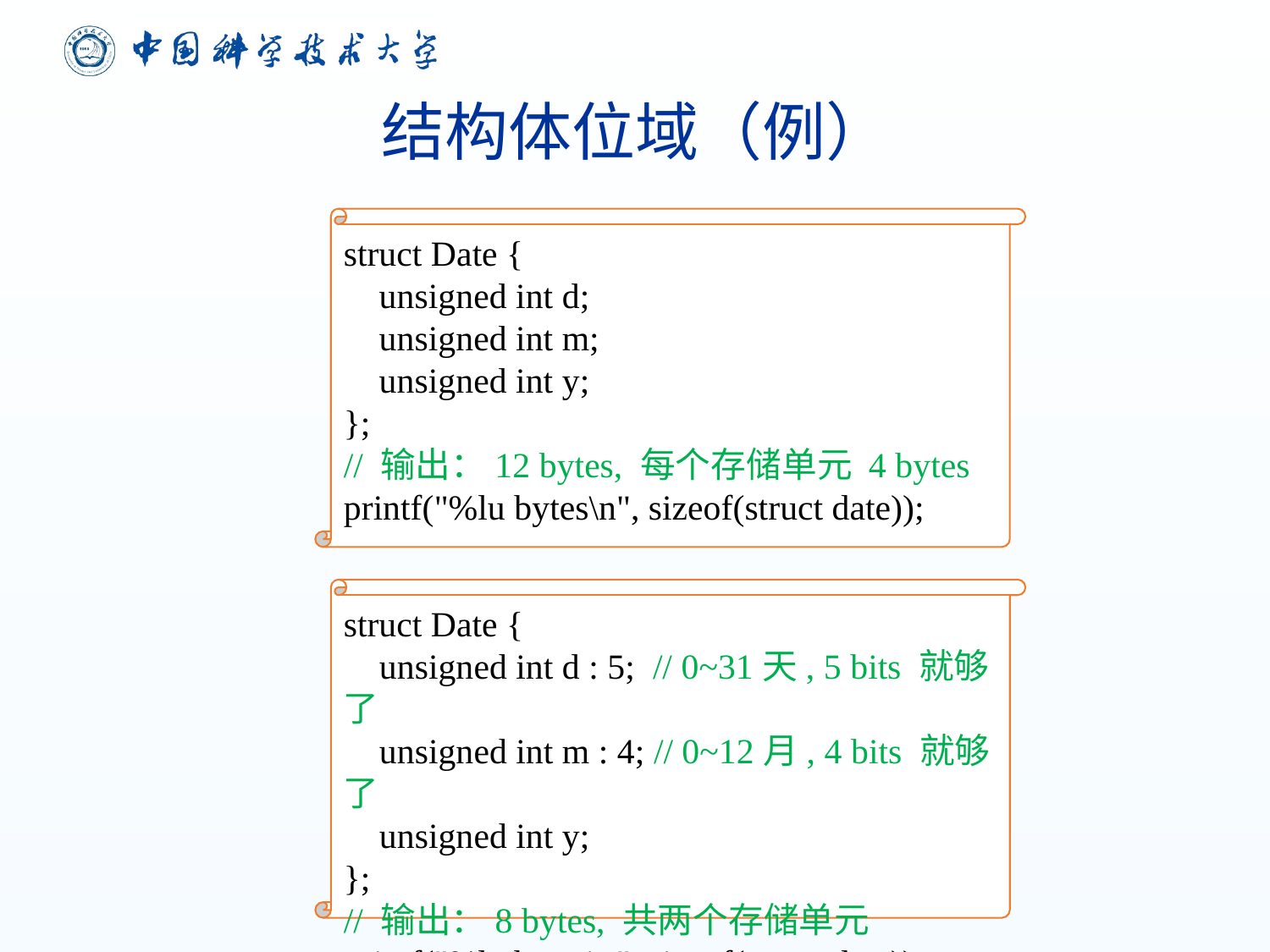

# 结构体位域（例）
struct Date {
    unsigned int d;
    unsigned int m;
    unsigned int y;
};
// 输出：12 bytes, 每个存储单元 4 bytes
printf("%lu bytes\n", sizeof(struct date));
struct Date {
    unsigned int d : 5;  // 0~31天, 5 bits 就够了
    unsigned int m : 4; // 0~12月, 4 bits 就够了
    unsigned int y;
};
// 输出：8 bytes, 共两个存储单元
printf("%lu bytes\n", sizeof(struct date));